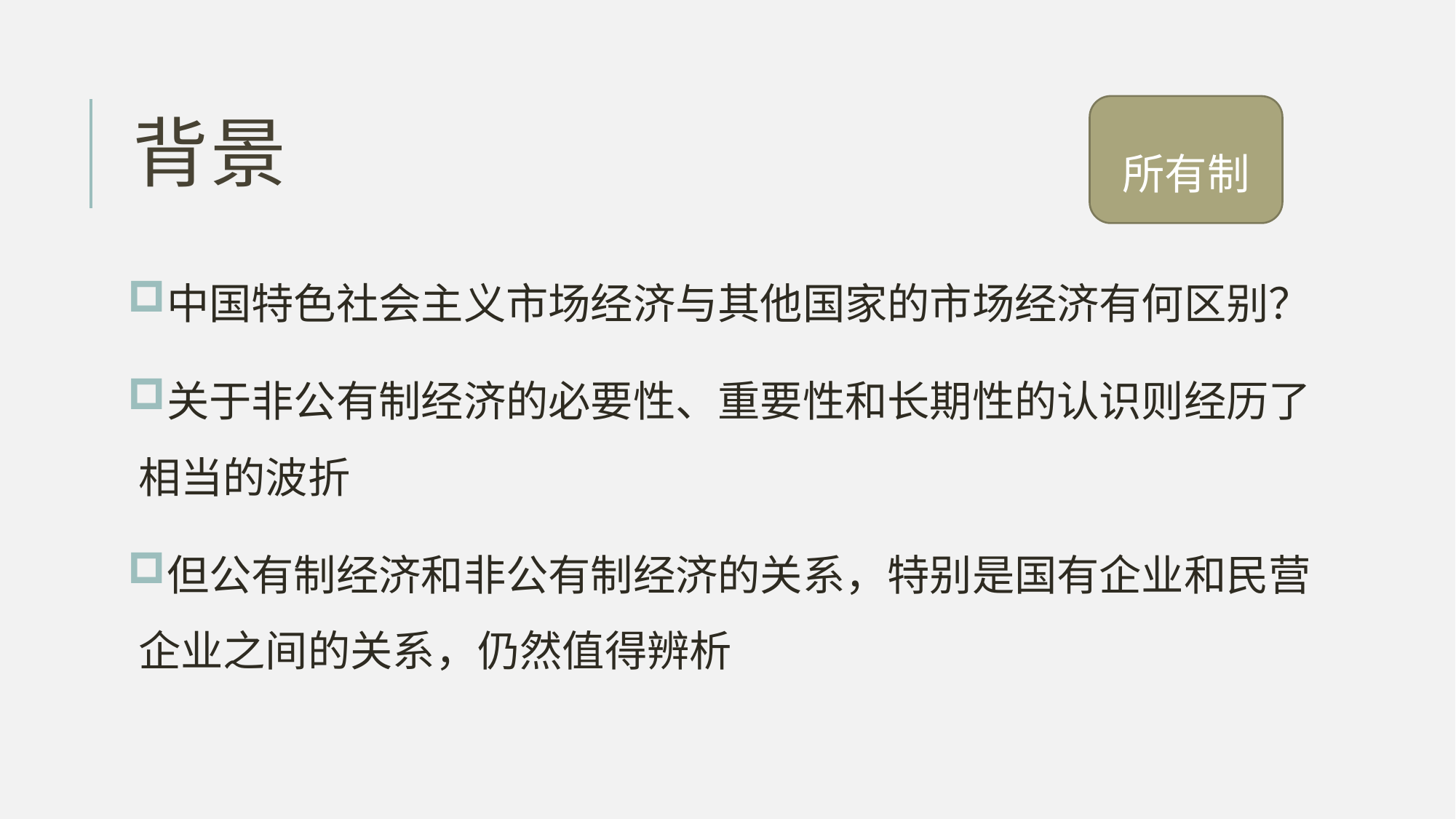

# 背景
所有制
中国特色社会主义市场经济与其他国家的市场经济有何区别？
关于非公有制经济的必要性、重要性和长期性的认识则经历了相当的波折
但公有制经济和非公有制经济的关系，特别是国有企业和民营企业之间的关系，仍然值得辨析